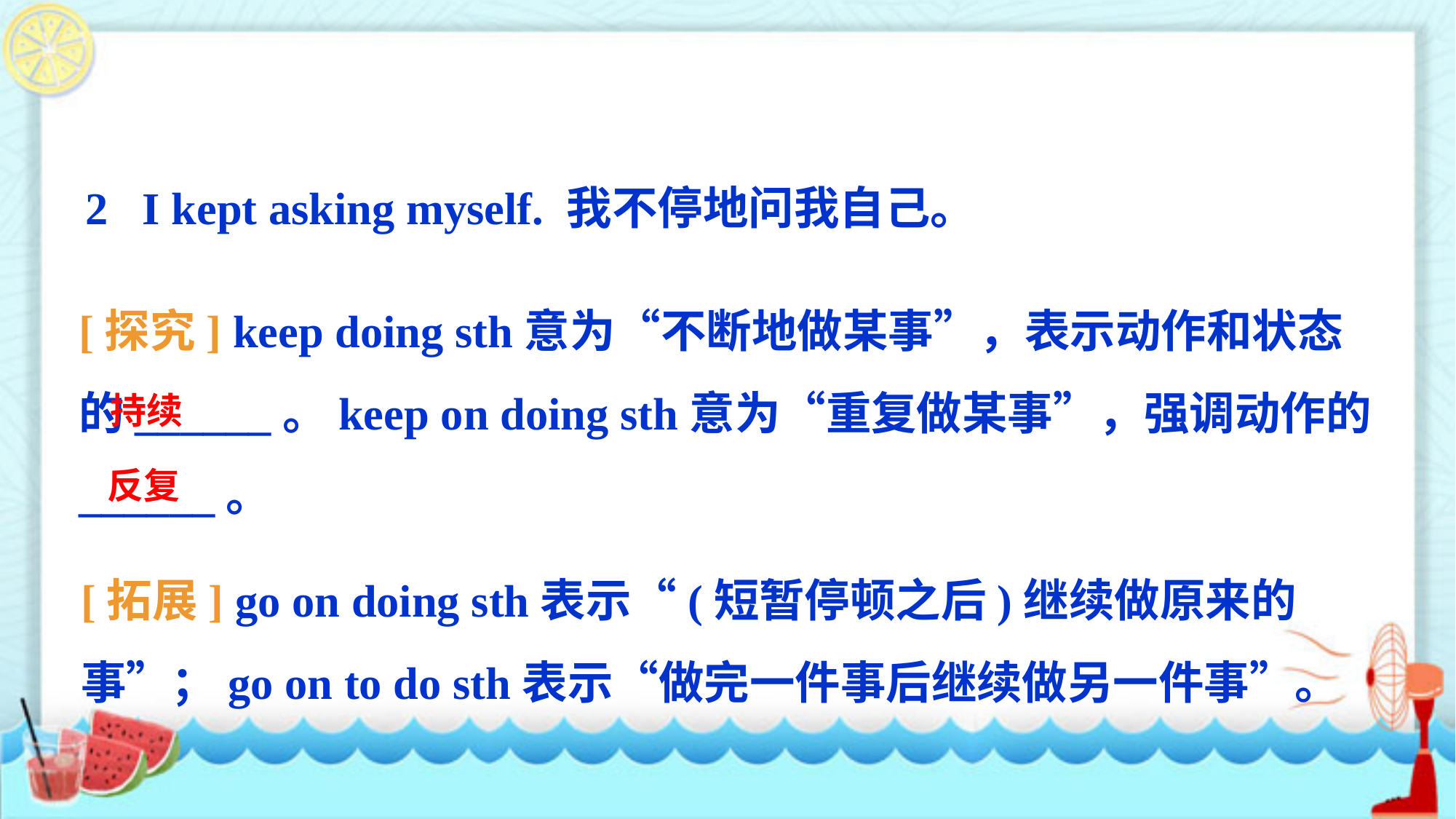

2   I kept asking myself. 我不停地问我自己。
[探究] keep doing sth意为“不断地做某事”，表示动作和状态的______。keep on doing sth意为“重复做某事”，强调动作的______。
持续
反复
[拓展] go on doing sth表示“(短暂停顿之后)继续做原来的事”；go on to do sth表示“做完一件事后继续做另一件事”。